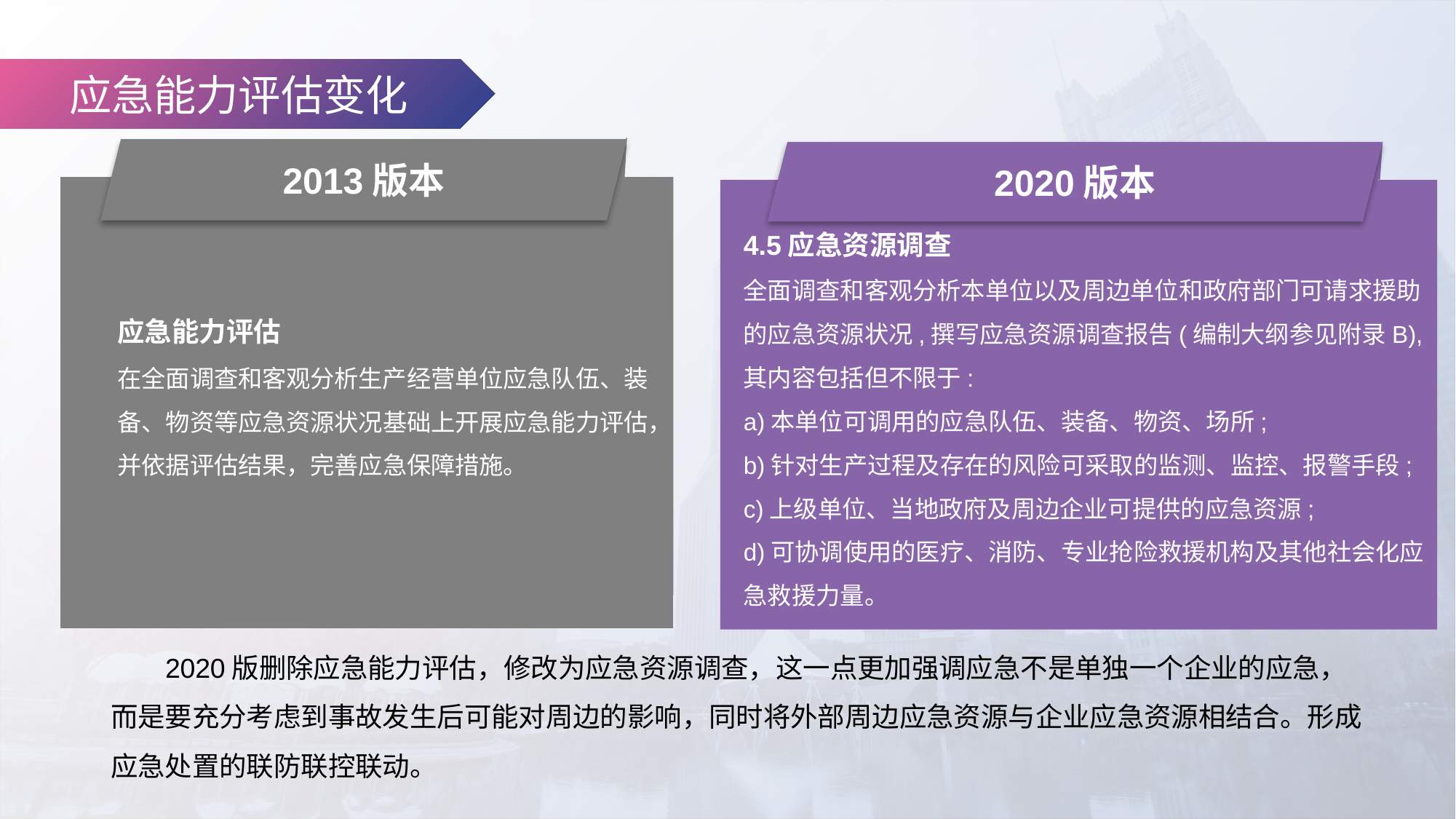

应急能力评估变化
2013版本

2020版本

应急能力评估
在全面调查和客观分析生产经营单位应急队伍、装备、物资等应急资源状况基础上开展应急能力评估，并依据评估结果，完善应急保障措施。
4.5应急资源调查
全面调查和客观分析本单位以及周边单位和政府部门可请求援助的应急资源状况,撰写应急资源调查报告(编制大纲参见附录B),其内容包括但不限于:
a)本单位可调用的应急队伍、装备、物资、场所;
b)针对生产过程及存在的风险可采取的监测、监控、报警手段;
c)上级单位、当地政府及周边企业可提供的应急资源;
d)可协调使用的医疗、消防、专业抢险救援机构及其他社会化应急救援力量。
2020版删除应急能力评估，修改为应急资源调查，这一点更加强调应急不是单独一个企业的应急，而是要充分考虑到事故发生后可能对周边的影响，同时将外部周边应急资源与企业应急资源相结合。形成应急处置的联防联控联动。